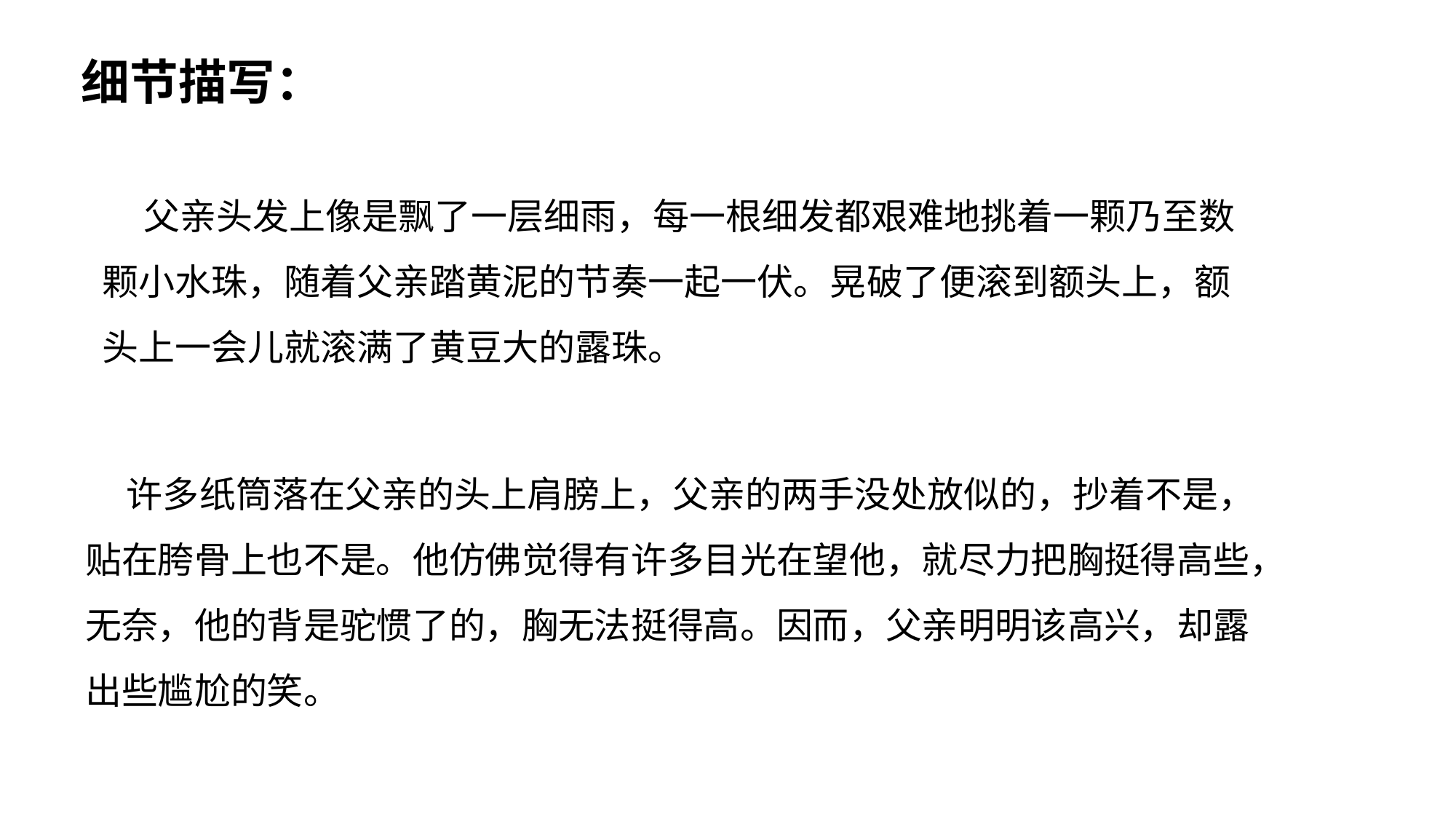

细节描写：
    父亲头发上像是飘了一层细雨，每一根细发都艰难地挑着一颗乃至数颗小水珠，随着父亲踏黄泥的节奏一起一伏。晃破了便滚到额头上，额头上一会儿就滚满了黄豆大的露珠。
    许多纸筒落在父亲的头上肩膀上，父亲的两手没处放似的，抄着不是，贴在胯骨上也不是。他仿佛觉得有许多目光在望他，就尽力把胸挺得高些，无奈，他的背是驼惯了的，胸无法挺得高。因而，父亲明明该高兴，却露出些尴尬的笑。